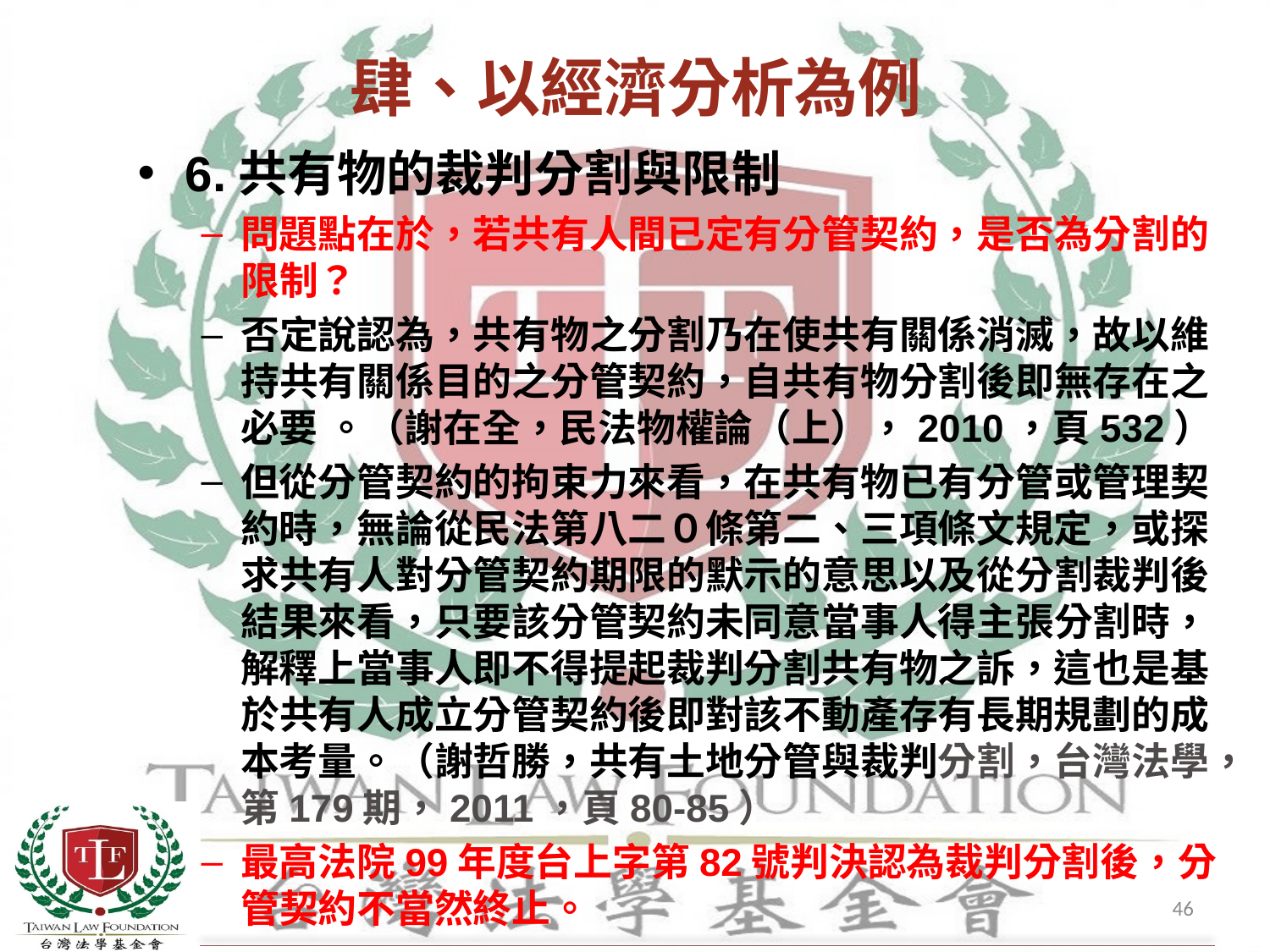

# 肆、以經濟分析為例
6.共有物的裁判分割與限制
問題點在於，若共有人間已定有分管契約，是否為分割的限制？
否定說認為，共有物之分割乃在使共有關係消滅，故以維持共有關係目的之分管契約，自共有物分割後即無存在之必要 。（謝在全，民法物權論（上），2010，頁532）
但從分管契約的拘束力來看，在共有物已有分管或管理契約時，無論從民法第八二０條第二、三項條文規定，或探求共有人對分管契約期限的默示的意思以及從分割裁判後結果來看，只要該分管契約未同意當事人得主張分割時，解釋上當事人即不得提起裁判分割共有物之訴，這也是基於共有人成立分管契約後即對該不動產存有長期規劃的成本考量。（謝哲勝，共有土地分管與裁判分割，台灣法學，第179期，2011，頁80-85）
最高法院99年度台上字第82號判決認為裁判分割後，分管契約不當然終止。
46